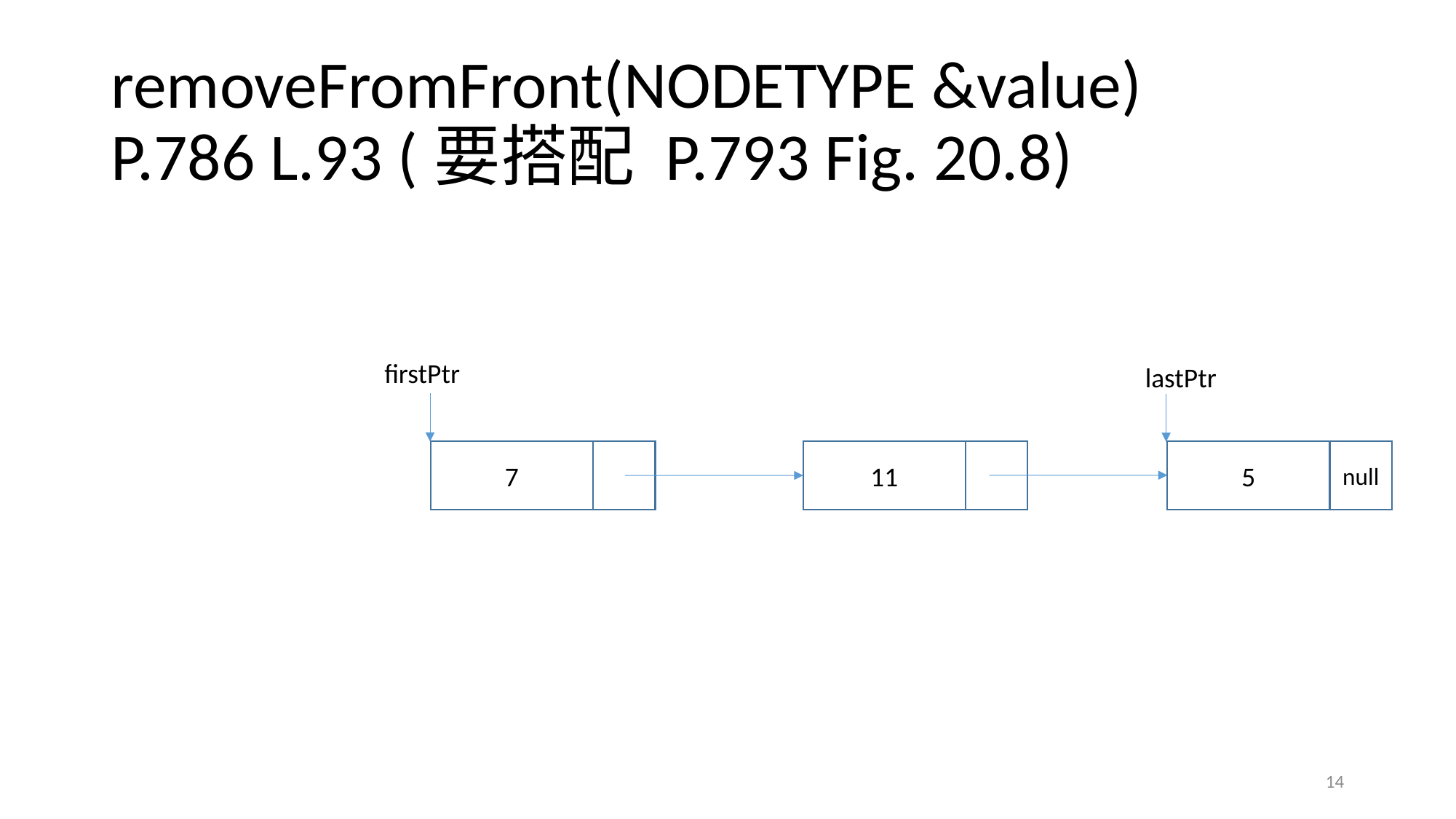

# removeFromFront(NODETYPE &value) P.786 L.93 (要搭配 P.793 Fig. 20.8)
firstPtr
lastPtr
7

11

5
null
14